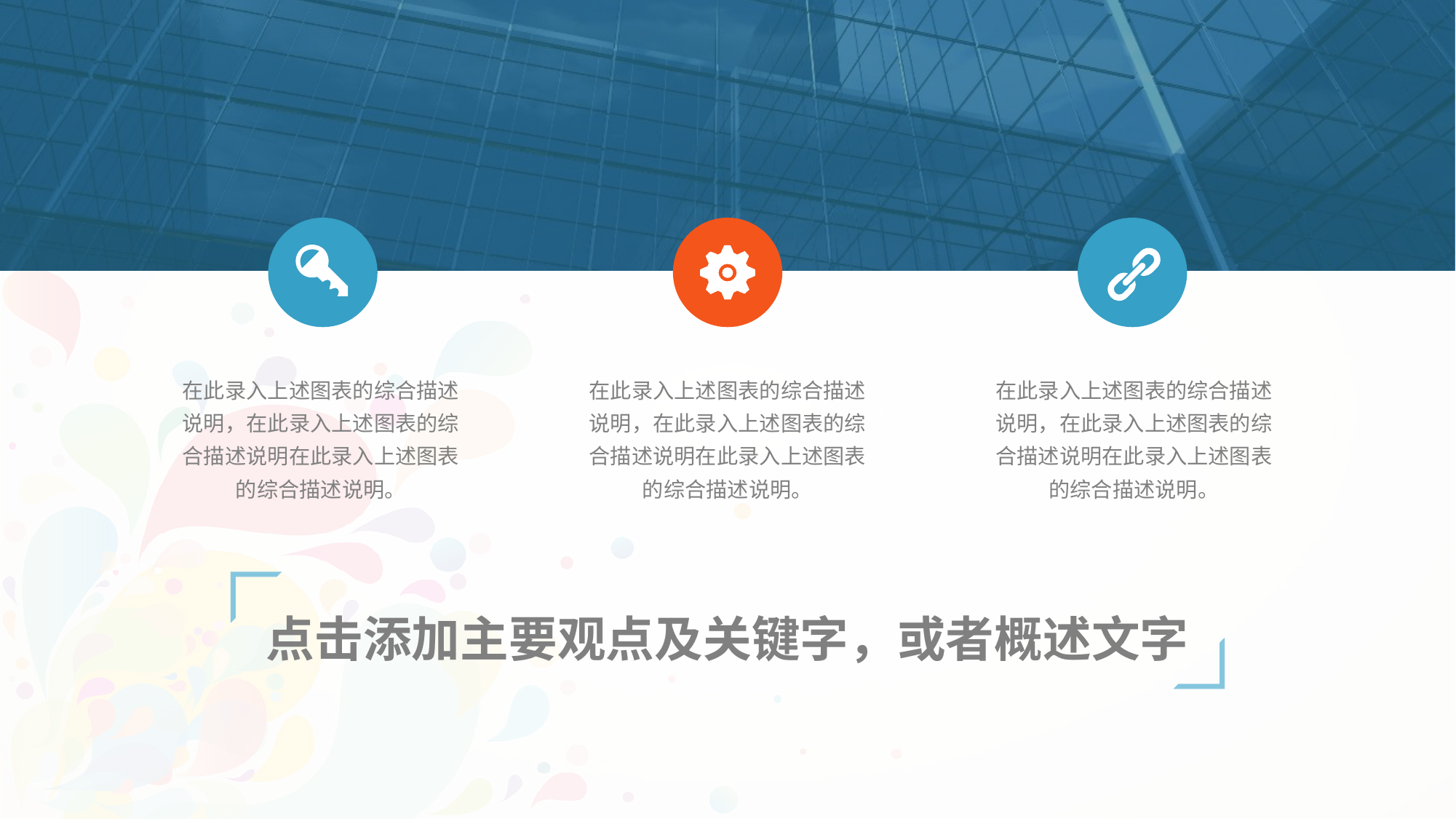

#

在此录入上述图表的综合描述说明，在此录入上述图表的综合描述说明在此录入上述图表的综合描述说明。
在此录入上述图表的综合描述说明，在此录入上述图表的综合描述说明在此录入上述图表的综合描述说明。
在此录入上述图表的综合描述说明，在此录入上述图表的综合描述说明在此录入上述图表的综合描述说明。

点击添加主要观点及关键字，或者概述文字